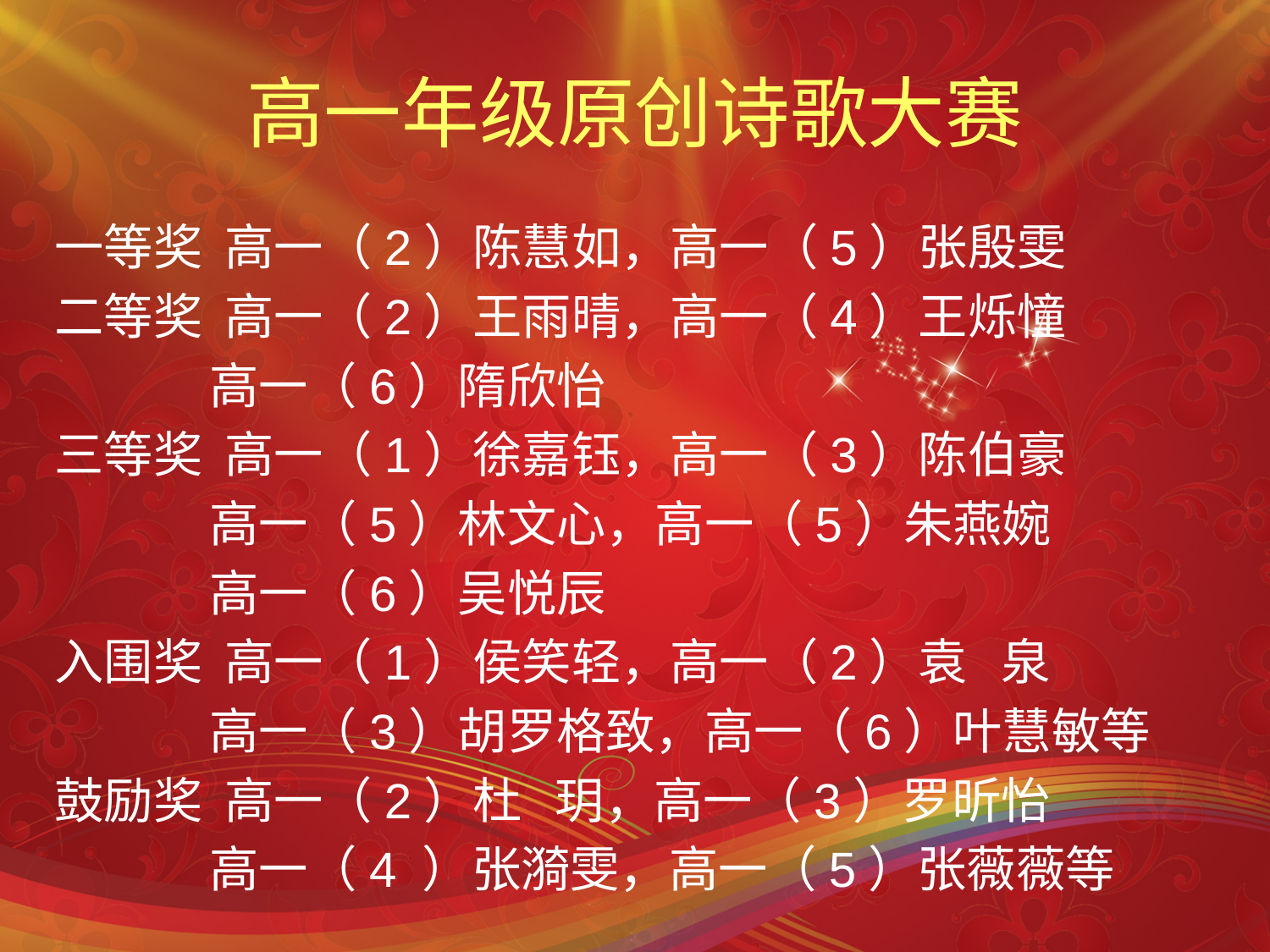

# 高一年级原创诗歌大赛
一等奖  高一（2）陈慧如，高一（5）张殷雯
二等奖  高一（2）王雨晴，高一（4）王烁憧
             高一（6）隋欣怡
三等奖  高一（1）徐嘉钰，高一（3）陈伯豪
             高一（5）林文心，高一（5）朱燕婉
             高一（6）吴悦辰
入围奖  高一（1）侯笑轻，高一（2）袁   泉
             高一（3）胡罗格致，高一（6）叶慧敏等
鼓励奖  高一（2）杜   玥，高一（3）罗昕怡
             高一（4 ）张漪雯，高一（5）张薇薇等